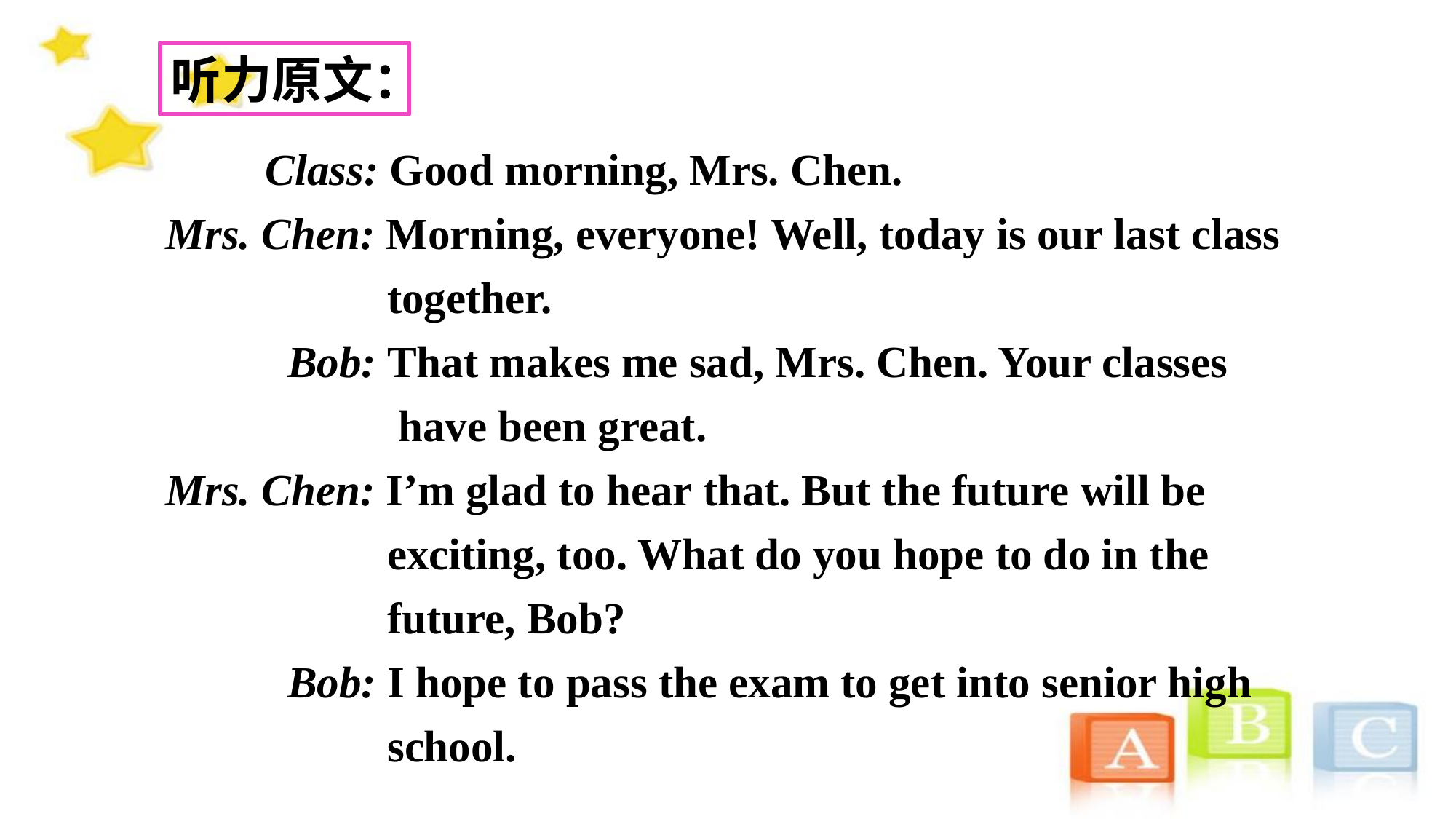

听力原文：
         Class: Good morning, Mrs. Chen.
Mrs. Chen: Morning, everyone! Well, today is our last class
                    together.
           Bob: That makes me sad, Mrs. Chen. Your classes
                     have been great.
Mrs. Chen: I’m glad to hear that. But the future will be
                    exciting, too. What do you hope to do in the
                    future, Bob?
           Bob: I hope to pass the exam to get into senior high
                    school.